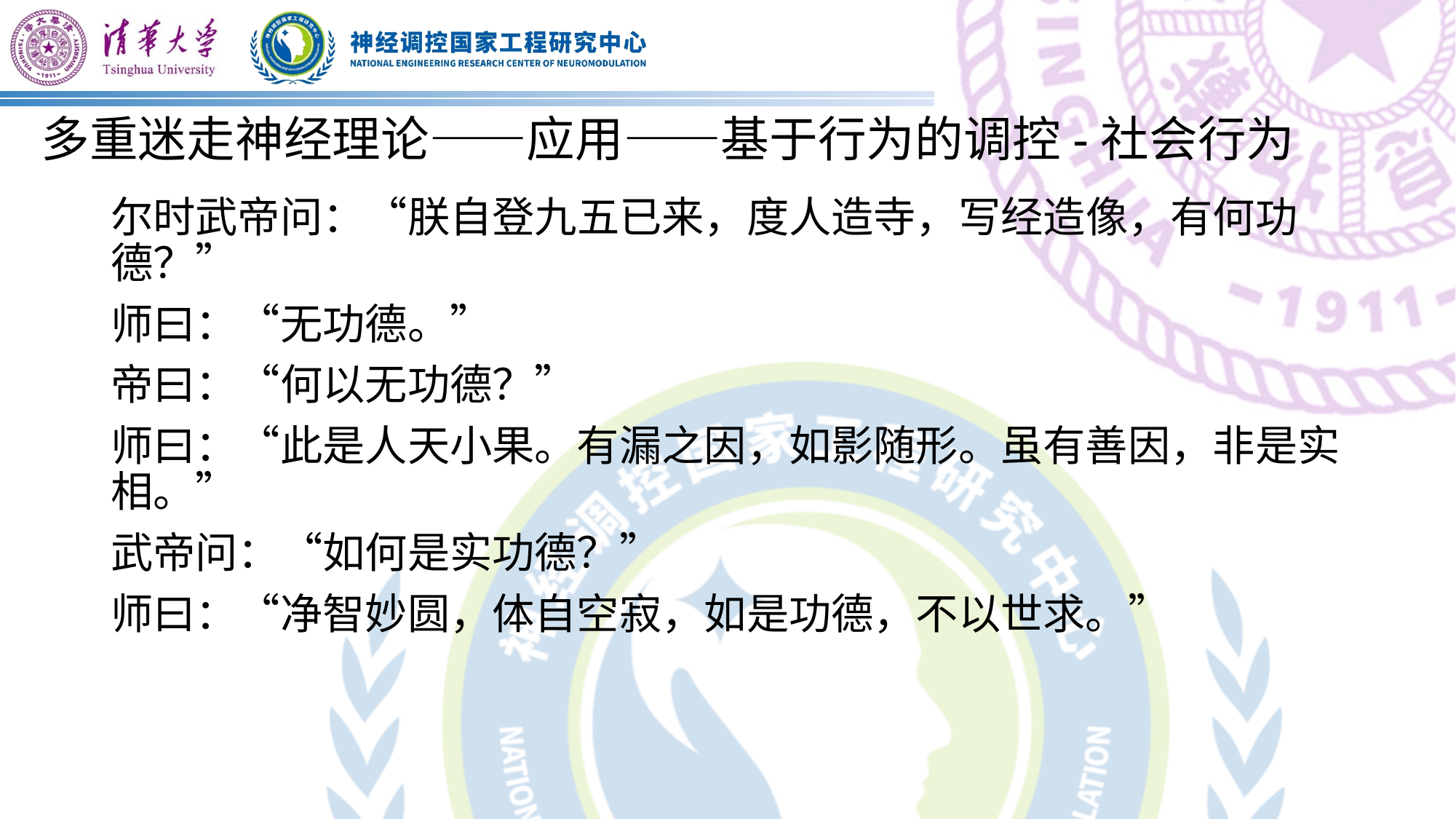

# 多重迷走神经理论——应用——基于行为的调控-社会行为
尔时武帝问：“朕自登九五已来，度人造寺，写经造像，有何功德？”
师曰：“无功德。”
帝曰：“何以无功德？”
师曰：“此是人天小果。有漏之因，如影随形。虽有善因，非是实相。”
武帝问：“如何是实功德？”
师曰：“净智妙圆，体自空寂，如是功德，不以世求。”
23